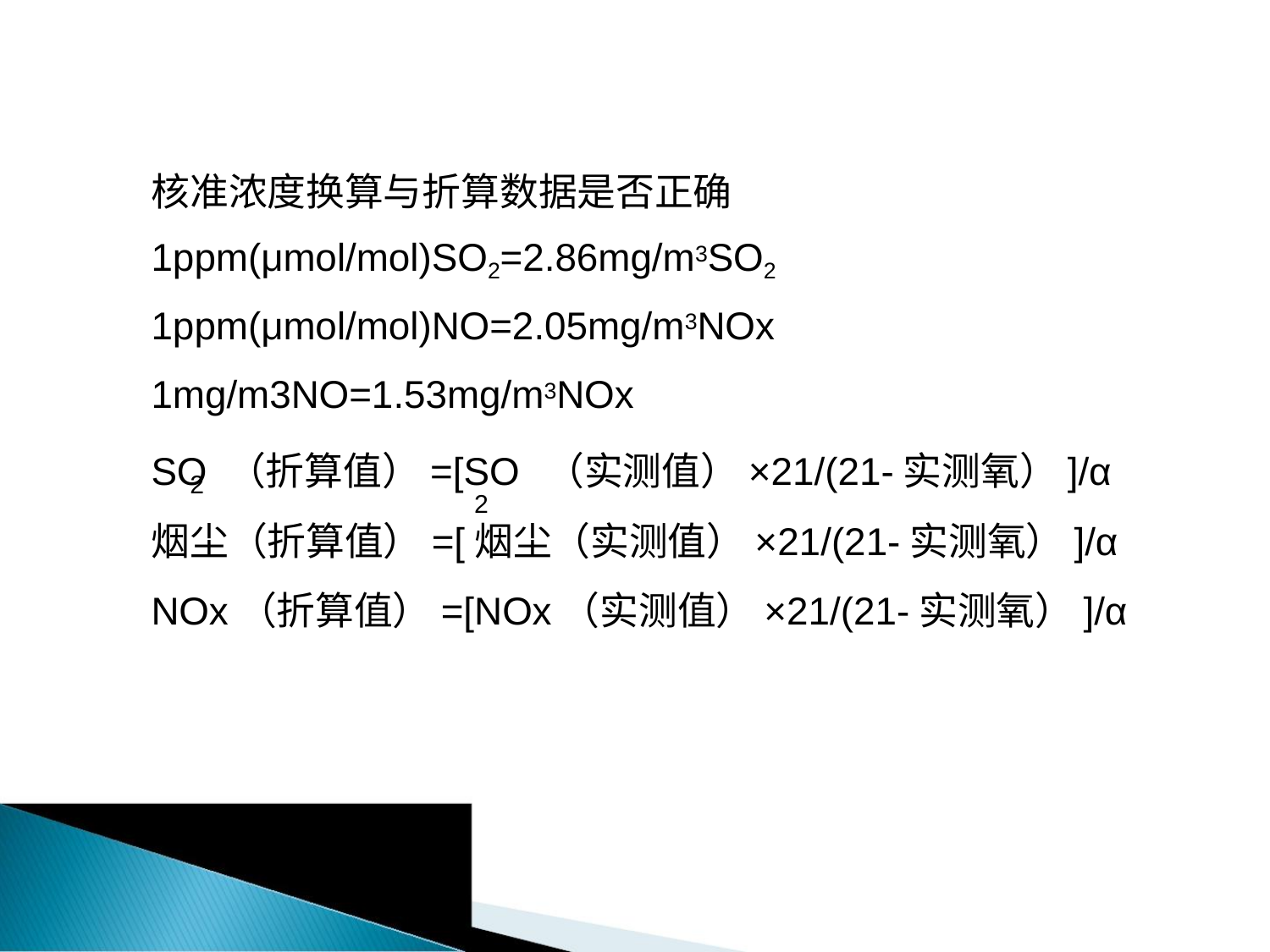

核准浓度换算与折算数据是否正确
1ppm(μmol/mol)SO2=2.86mg/m3SO2
1ppm(μmol/mol)NO=2.05mg/m3NOx
1mg/m3NO=1.53mg/m3NOx
SO （折算值）=[SO （实测值）×21/(21-实测氧）]/α
2
2
烟尘（折算值）=[烟尘（实测值）×21/(21-实测氧）]/α
NOx（折算值）=[NOx（实测值）×21/(21-实测氧）]/α